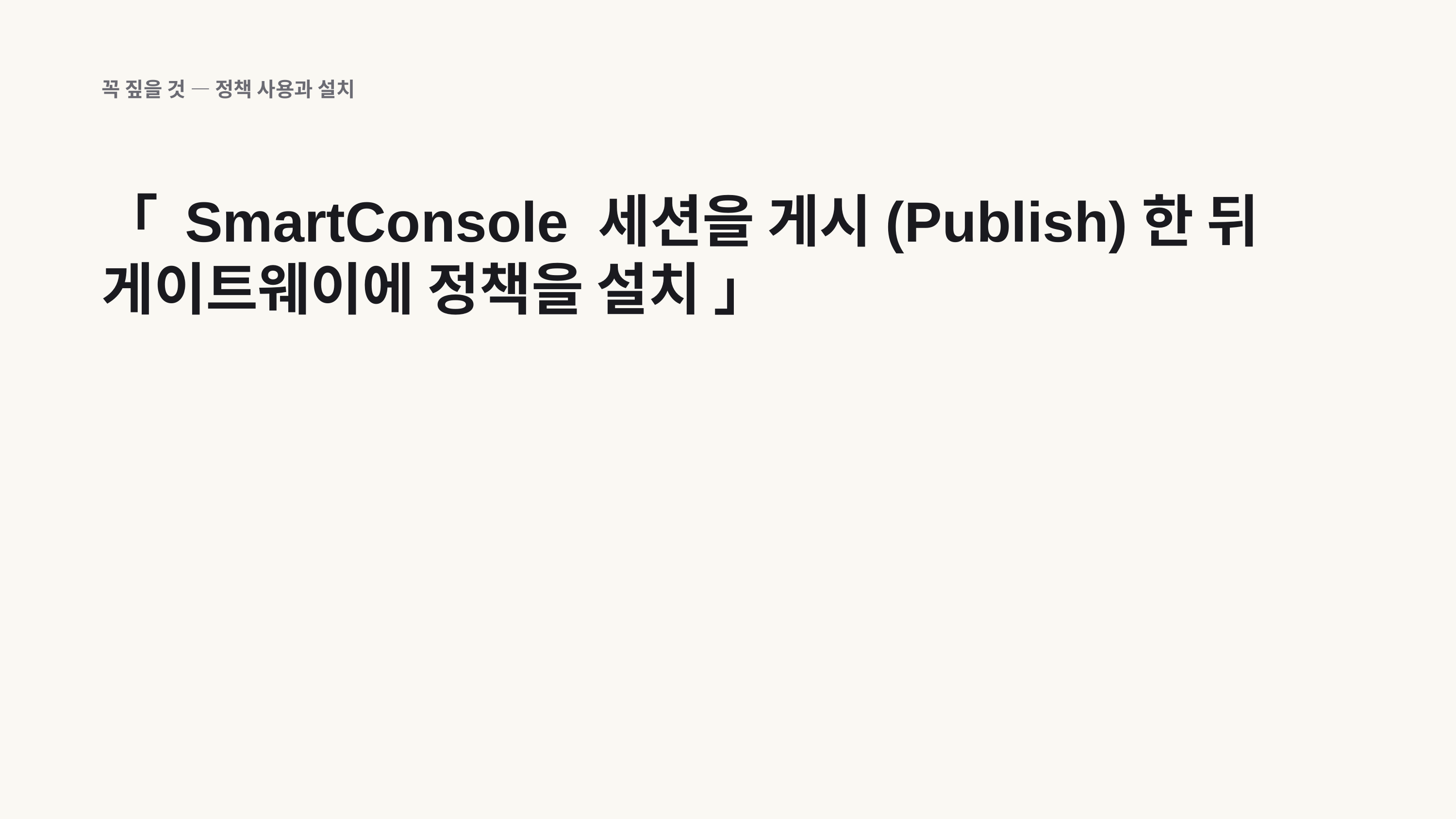

꼭 짚을 것 — 정책 사용과 설치
「 SmartConsole 세션을 게시(Publish)한 뒤 게이트웨이에 정책을 설치 」